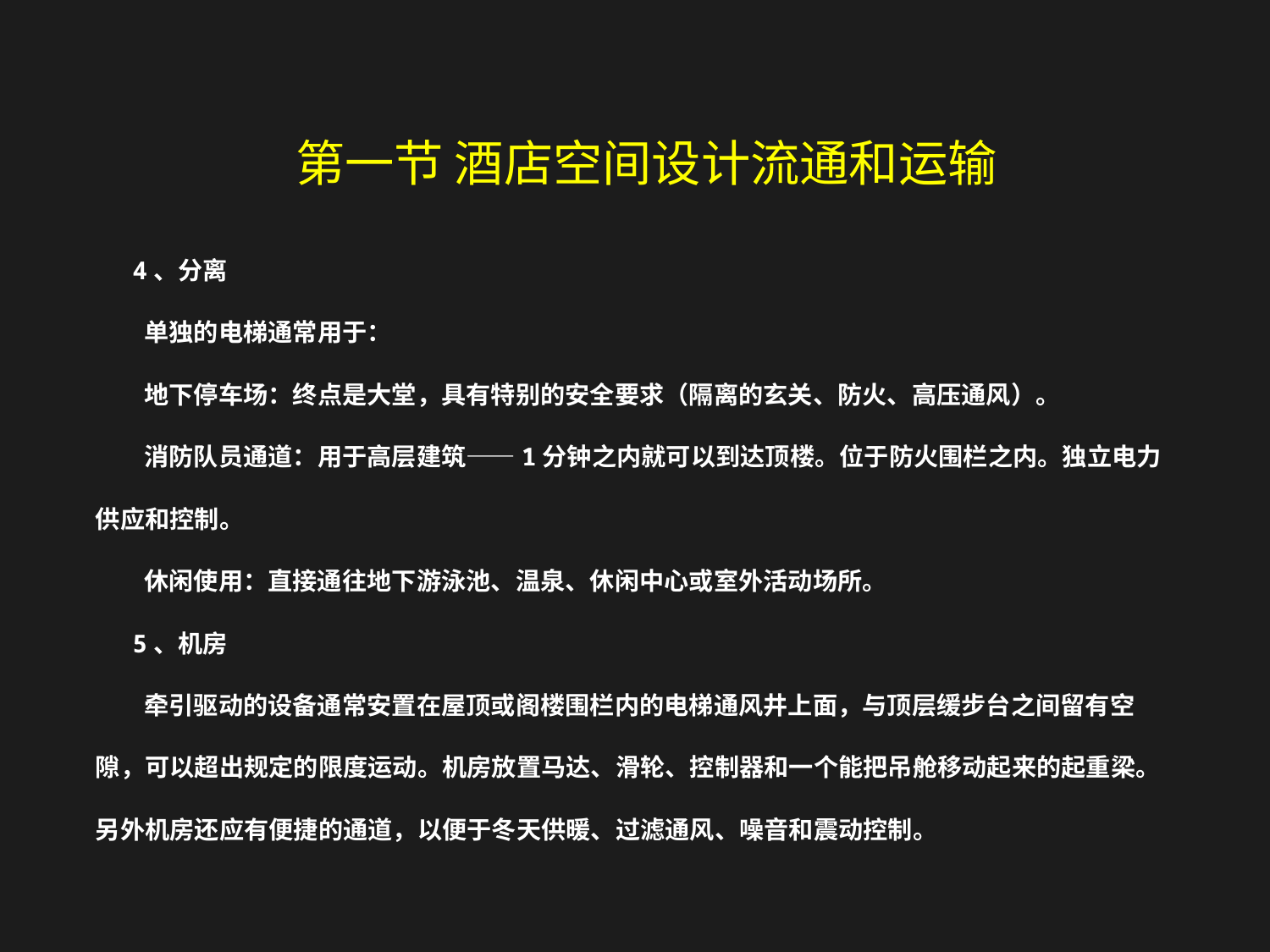

第一节 酒店空间设计流通和运输
4、分离
 单独的电梯通常用于：
 地下停车场：终点是大堂，具有特别的安全要求（隔离的玄关、防火、高压通风）。
 消防队员通道：用于高层建筑——1分钟之内就可以到达顶楼。位于防火围栏之内。独立电力供应和控制。
 休闲使用：直接通往地下游泳池、温泉、休闲中心或室外活动场所。
5、机房
 牵引驱动的设备通常安置在屋顶或阁楼围栏内的电梯通风井上面，与顶层缓步台之间留有空隙，可以超出规定的限度运动。机房放置马达、滑轮、控制器和一个能把吊舱移动起来的起重梁。另外机房还应有便捷的通道，以便于冬天供暖、过滤通风、噪音和震动控制。